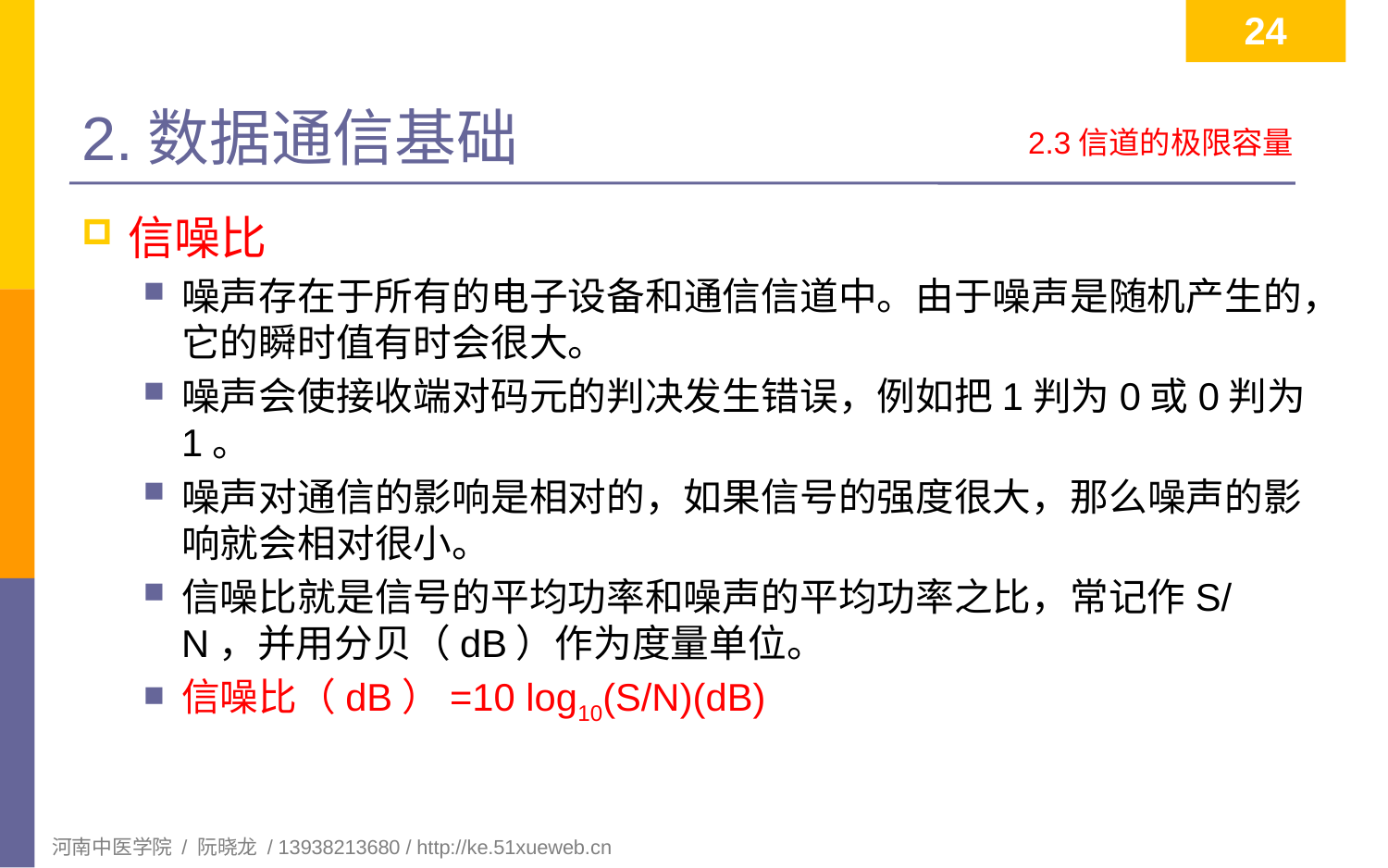

24
# 2.数据通信基础
2.3信道的极限容量

信噪比
噪声存在于所有的电子设备和通信信道中。由于噪声是随机产生的，它的瞬时值有时会很大。
噪声会使接收端对码元的判决发生错误，例如把1判为0或0判为1。
噪声对通信的影响是相对的，如果信号的强度很大，那么噪声的影响就会相对很小。
信噪比就是信号的平均功率和噪声的平均功率之比，常记作S/N，并用分贝（dB）作为度量单位。
信噪比（dB）=10 log10(S/N)(dB)